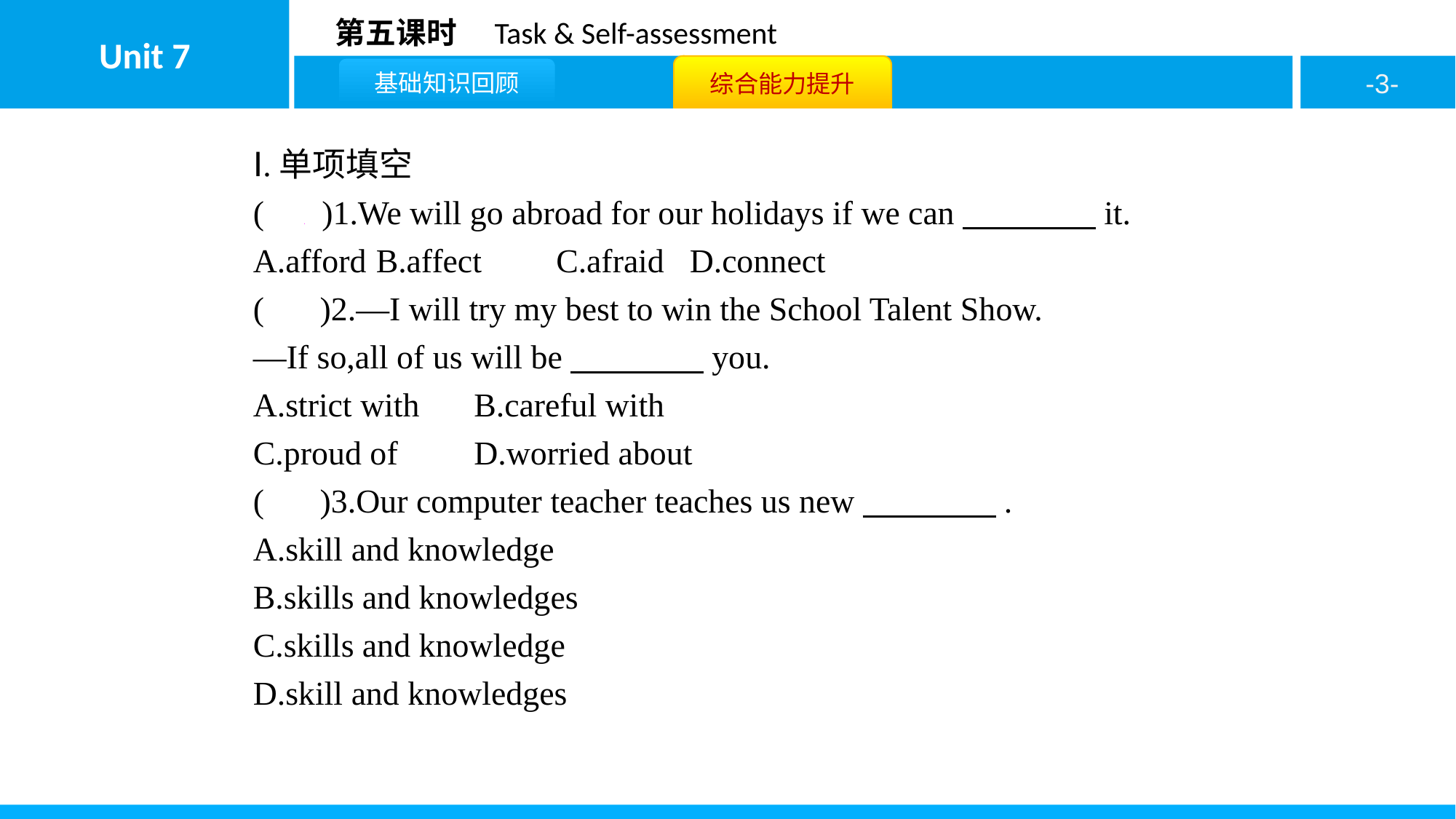

Ⅰ.单项填空
(  A  )1.We will go abroad for our holidays if we can　　　　it.
A.afford	B.affect	C.afraid	D.connect
(  C  )2.—I will try my best to win the School Talent Show.
—If so,all of us will be　　　　you.
A.strict with	B.careful with
C.proud of	D.worried about
(  C  )3.Our computer teacher teaches us new　　　　.
A.skill and knowledge
B.skills and knowledges
C.skills and knowledge
D.skill and knowledges